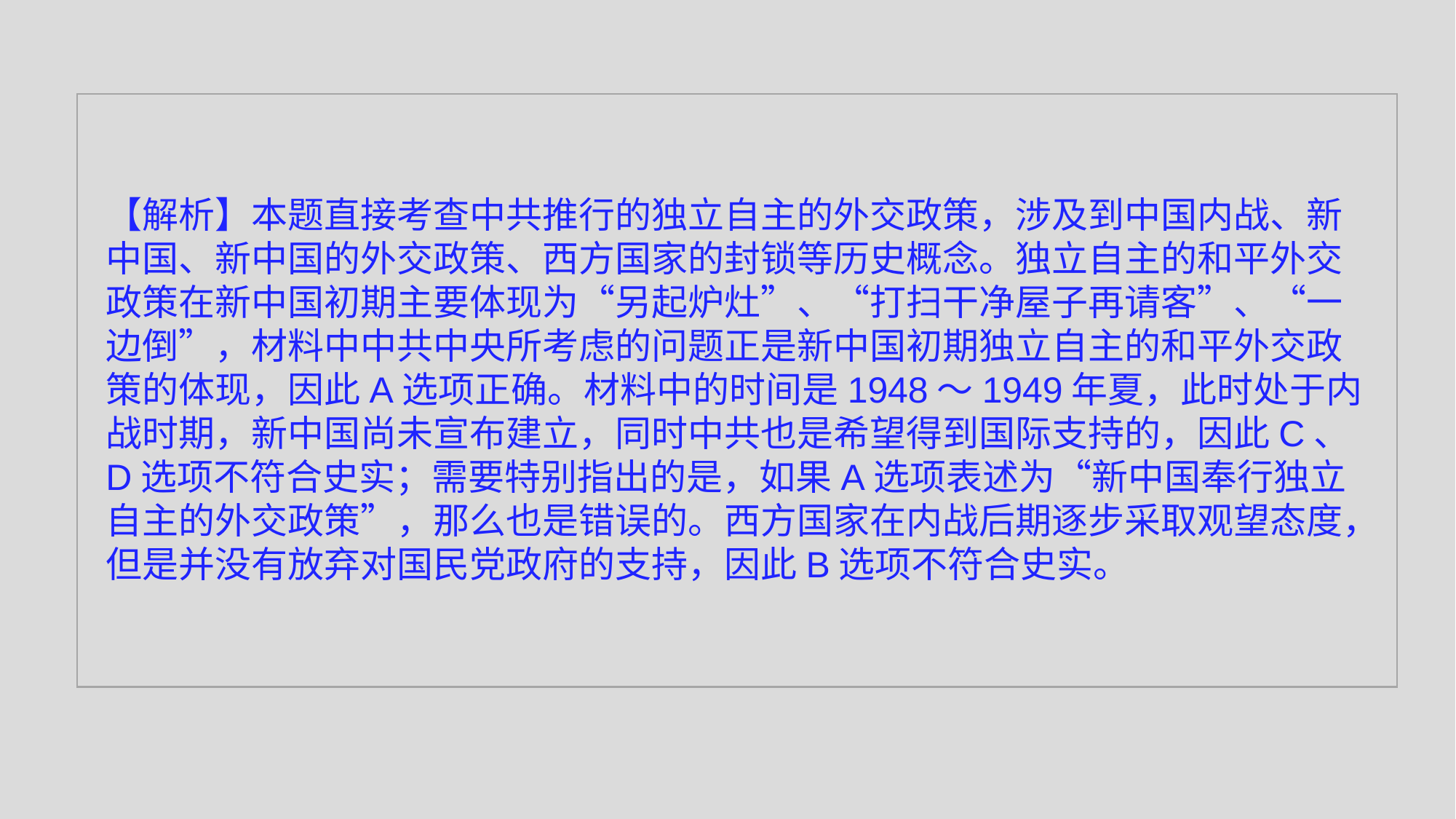

【解析】本题直接考查中共推行的独立自主的外交政策，涉及到中国内战、新中国、新中国的外交政策、西方国家的封锁等历史概念。独立自主的和平外交政策在新中国初期主要体现为“另起炉灶”、“打扫干净屋子再请客”、“一边倒”，材料中中共中央所考虑的问题正是新中国初期独立自主的和平外交政策的体现，因此A选项正确。材料中的时间是1948～1949年夏，此时处于内战时期，新中国尚未宣布建立，同时中共也是希望得到国际支持的，因此C、D选项不符合史实；需要特别指出的是，如果A选项表述为“新中国奉行独立自主的外交政策”，那么也是错误的。西方国家在内战后期逐步采取观望态度，但是并没有放弃对国民党政府的支持，因此B选项不符合史实。